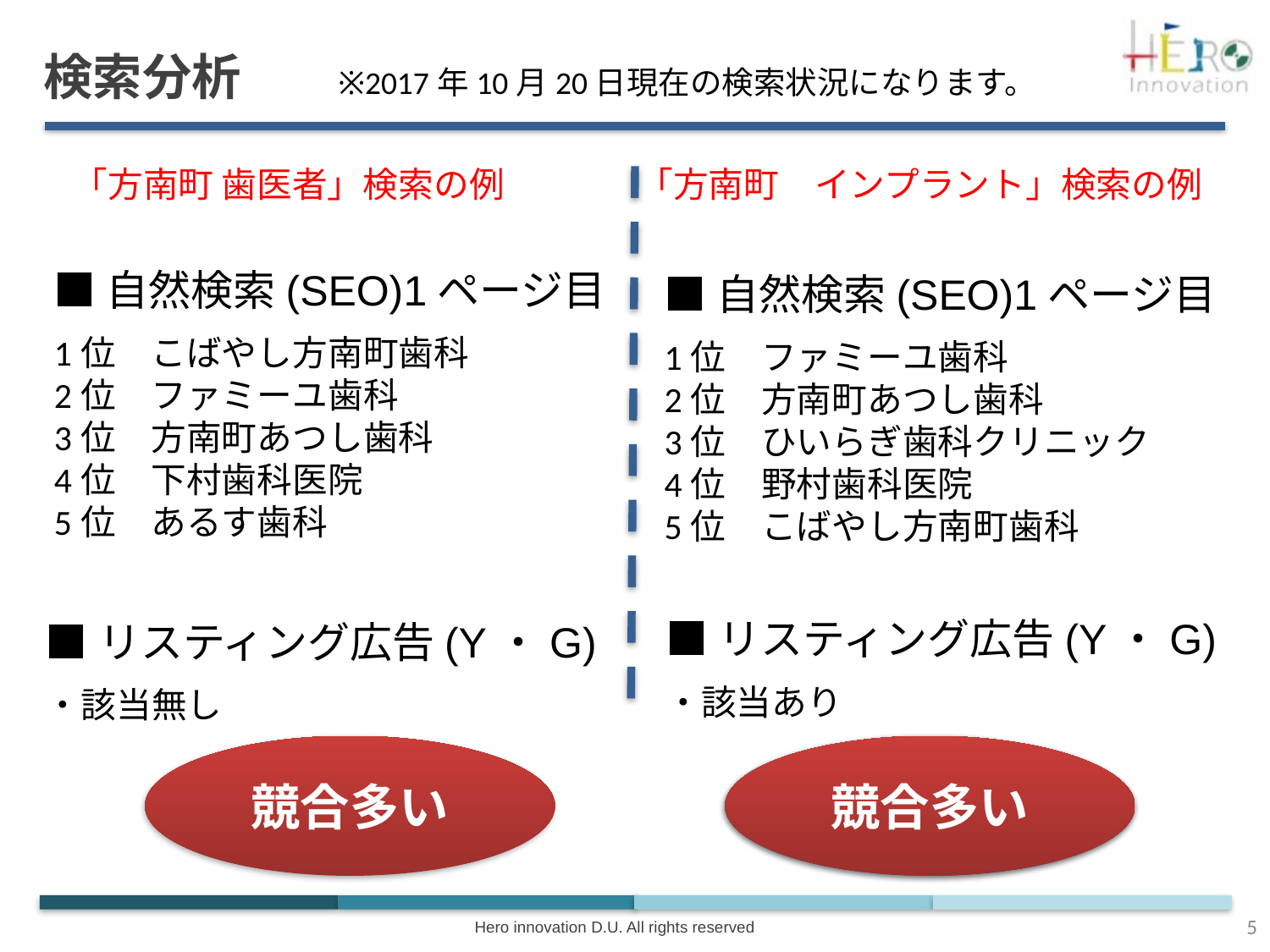

検索分析
※2017年10月20日現在の検索状況になります。
「方南町 歯医者」検索の例
「方南町　インプラント」検索の例
■自然検索(SEO)1ページ目

1位　こばやし方南町歯科
2位　ファミーユ歯科
3位　方南町あつし歯科
4位　下村歯科医院
5位　あるす歯科
■自然検索(SEO)1ページ目

1位　ファミーユ歯科
2位　方南町あつし歯科
3位　ひいらぎ歯科クリニック
4位　野村歯科医院
5位　こばやし方南町歯科
■リスティング広告(Y・G)

・該当あり
■リスティング広告(Y・G)

・該当無し

競合多い
競合少ない
競合多い
＞
5